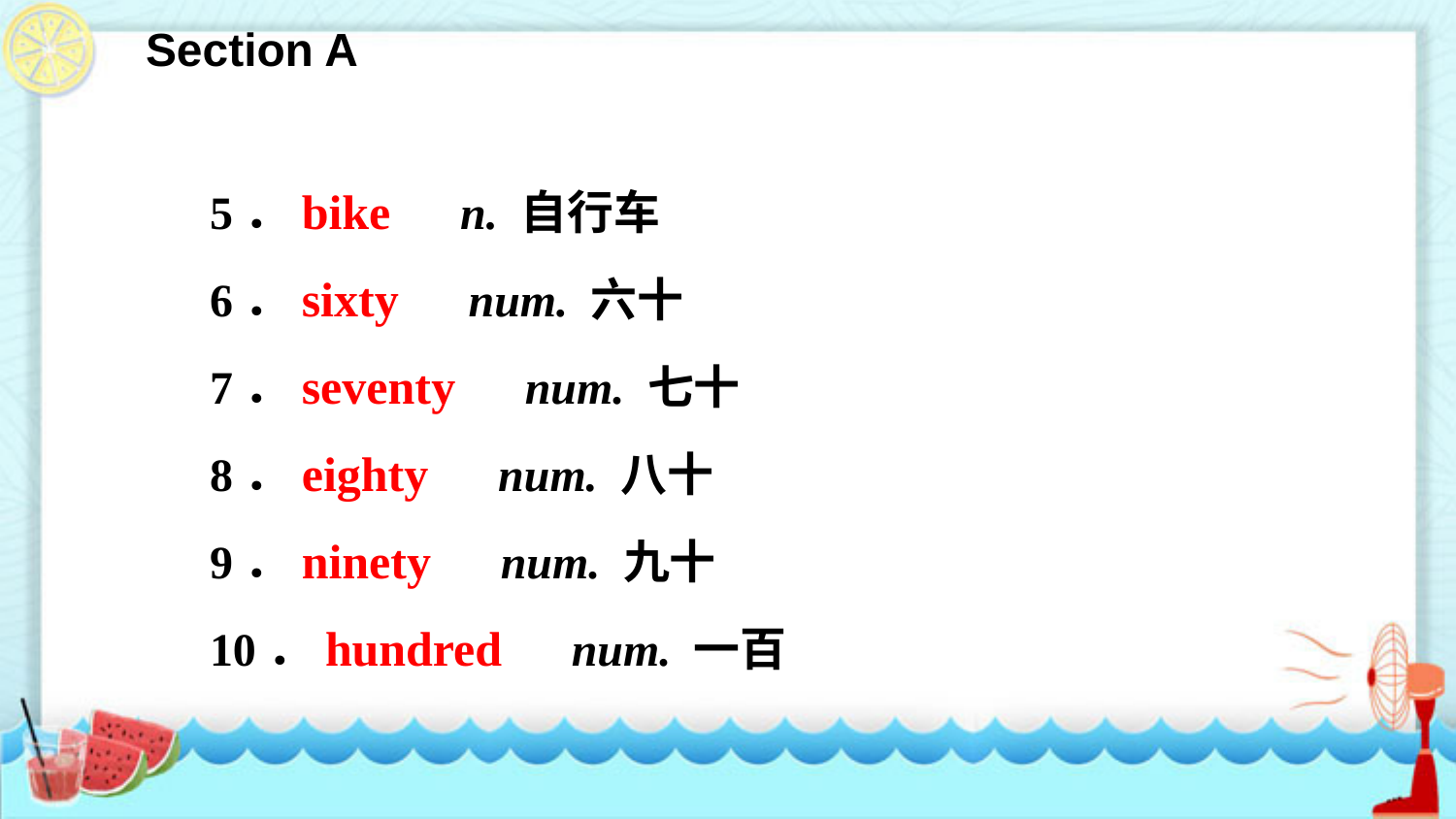

Section A
5．bike　n. 自行车
6．sixty　num. 六十
7．seventy　num. 七十
8．eighty　num. 八十
9．ninety　num. 九十
10．hundred　num. 一百